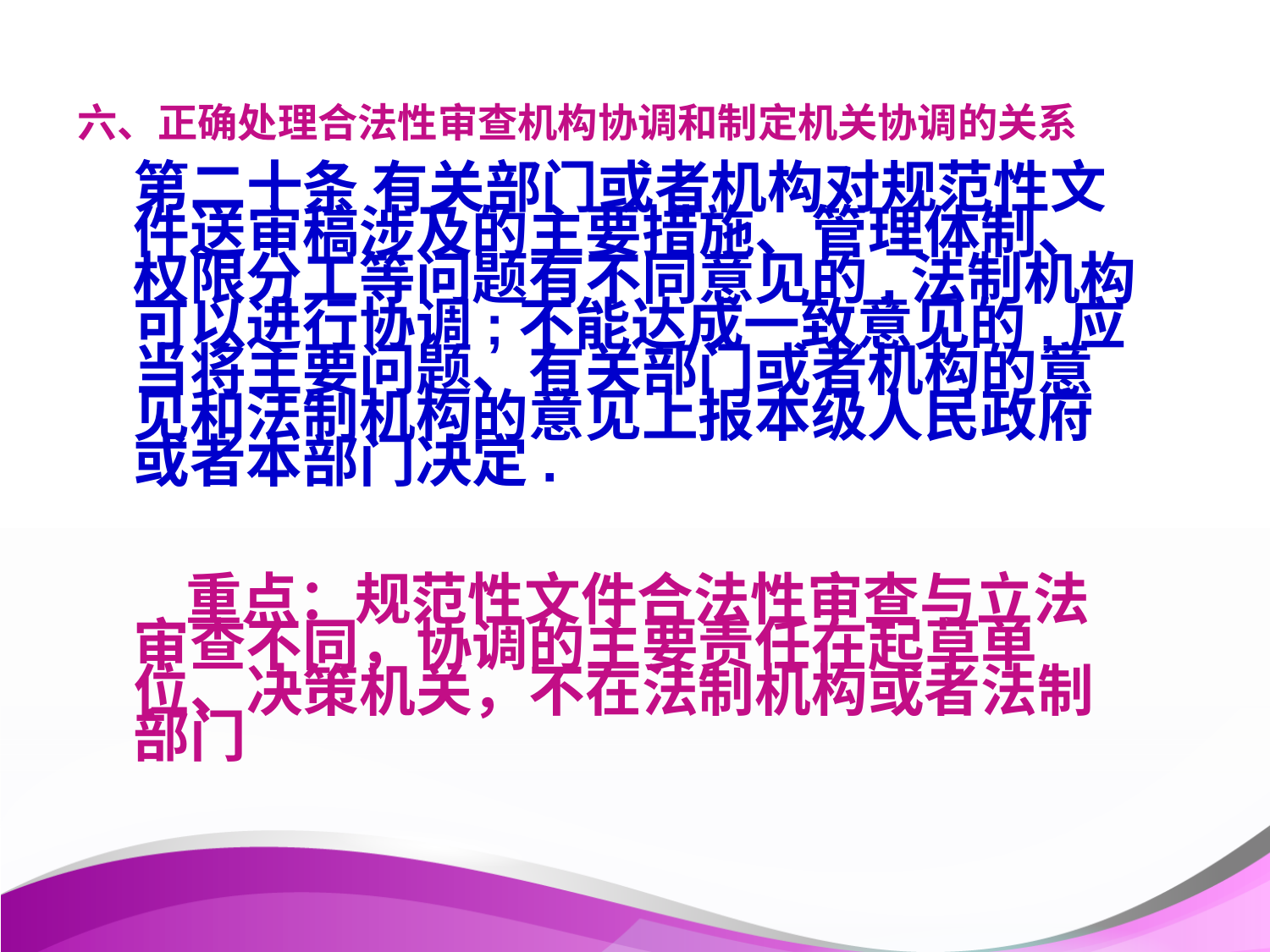

# 六、正确处理合法性审查机构协调和制定机关协调的关系
第二十条 有关部门或者机构对规范性文件送审稿涉及的主要措施、管理体制、权限分工等问题有不同意见的,法制机构可以进行协调;不能达成一致意见的,应当将主要问题、有关部门或者机构的意见和法制机构的意见上报本级人民政府或者本部门决定.

   重点：规范性文件合法性审查与立法审查不同，协调的主要责任在起草单位、决策机关，不在法制机构或者法制部门